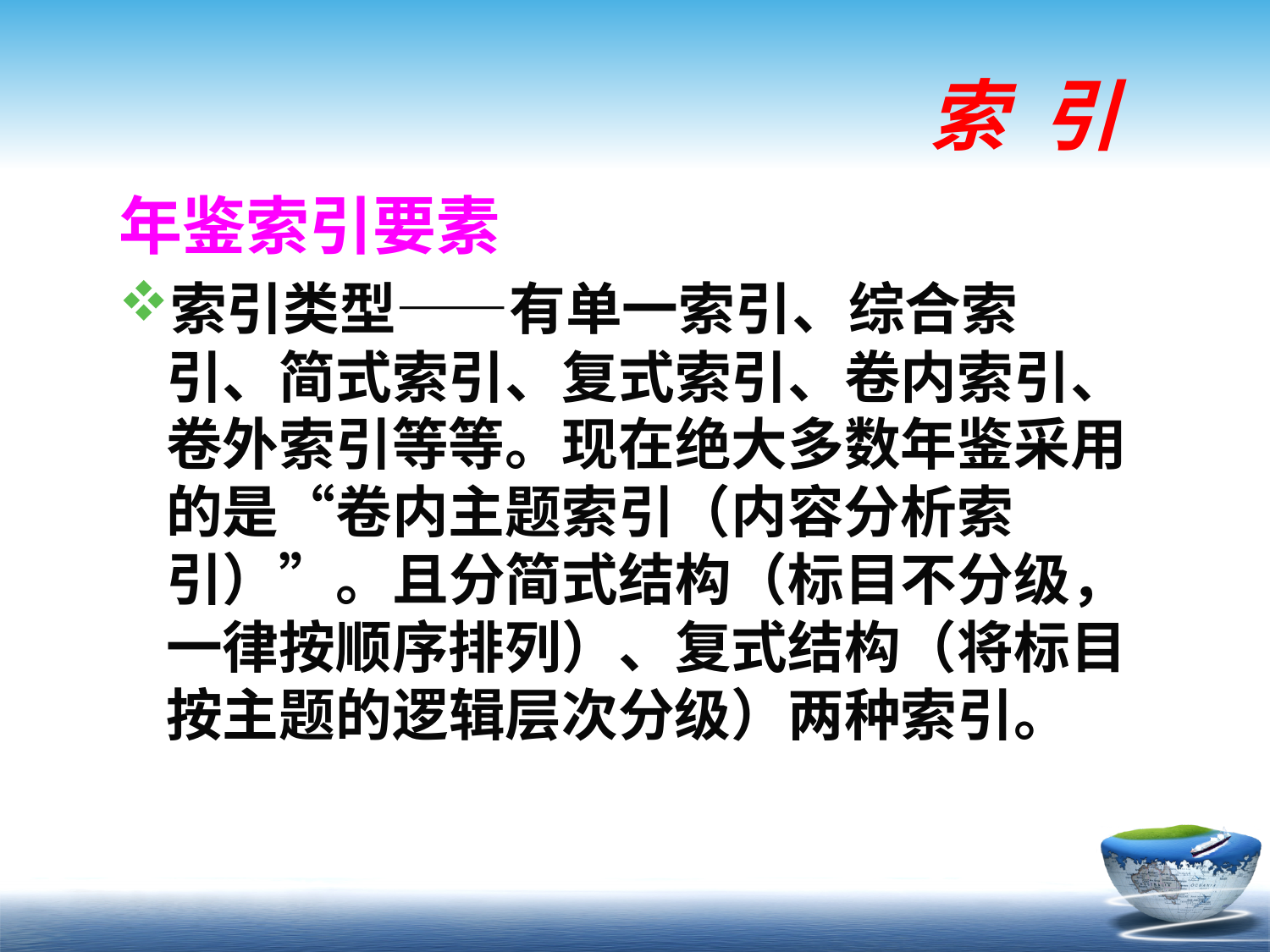

# 索  引
年鉴索引要素
索引类型——有单一索引、综合索引、简式索引、复式索引、卷内索引、卷外索引等等。现在绝大多数年鉴采用的是“卷内主题索引（内容分析索引）”。且分简式结构（标目不分级，一律按顺序排列）、复式结构（将标目按主题的逻辑层次分级）两种索引。